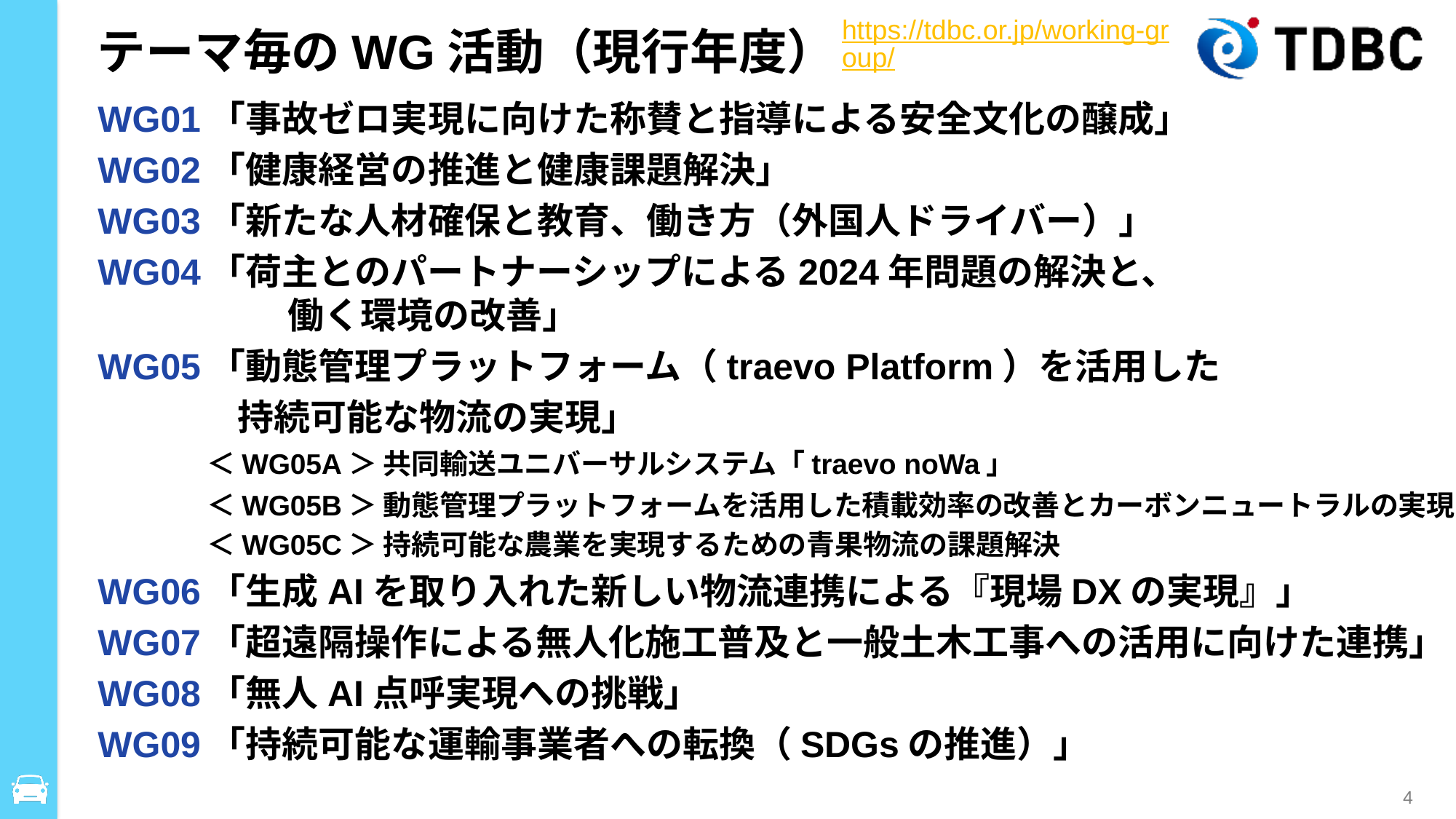

https://tdbc.or.jp/working-group/
# テーマ毎のWG活動（現行年度）
WG01「事故ゼロ実現に向けた称賛と指導による安全文化の醸成」
WG02「健康経営の推進と健康課題解決」
WG03「新たな人材確保と教育、働き方（外国人ドライバー）」
WG04「荷主とのパートナーシップによる2024年問題の解決と、
　　　　　 働く環境の改善」
WG05「動態管理プラットフォーム（traevo Platform）を活用した
                持続可能な物流の実現」
	＜WG05A＞ 共同輸送ユニバーサルシステム「traevo noWa」
	＜WG05B＞ 動態管理プラットフォームを活用した積載効率の改善とカーボンニュートラルの実現
	＜WG05C＞ 持続可能な農業を実現するための青果物流の課題解決
WG06「生成AIを取り入れた新しい物流連携による『現場DXの実現』」
WG07「超遠隔操作による無人化施工普及と一般土木工事への活用に向けた連携」
WG08「無人AI点呼実現への挑戦」
WG09「持続可能な運輸事業者への転換（SDGsの推進）」
4